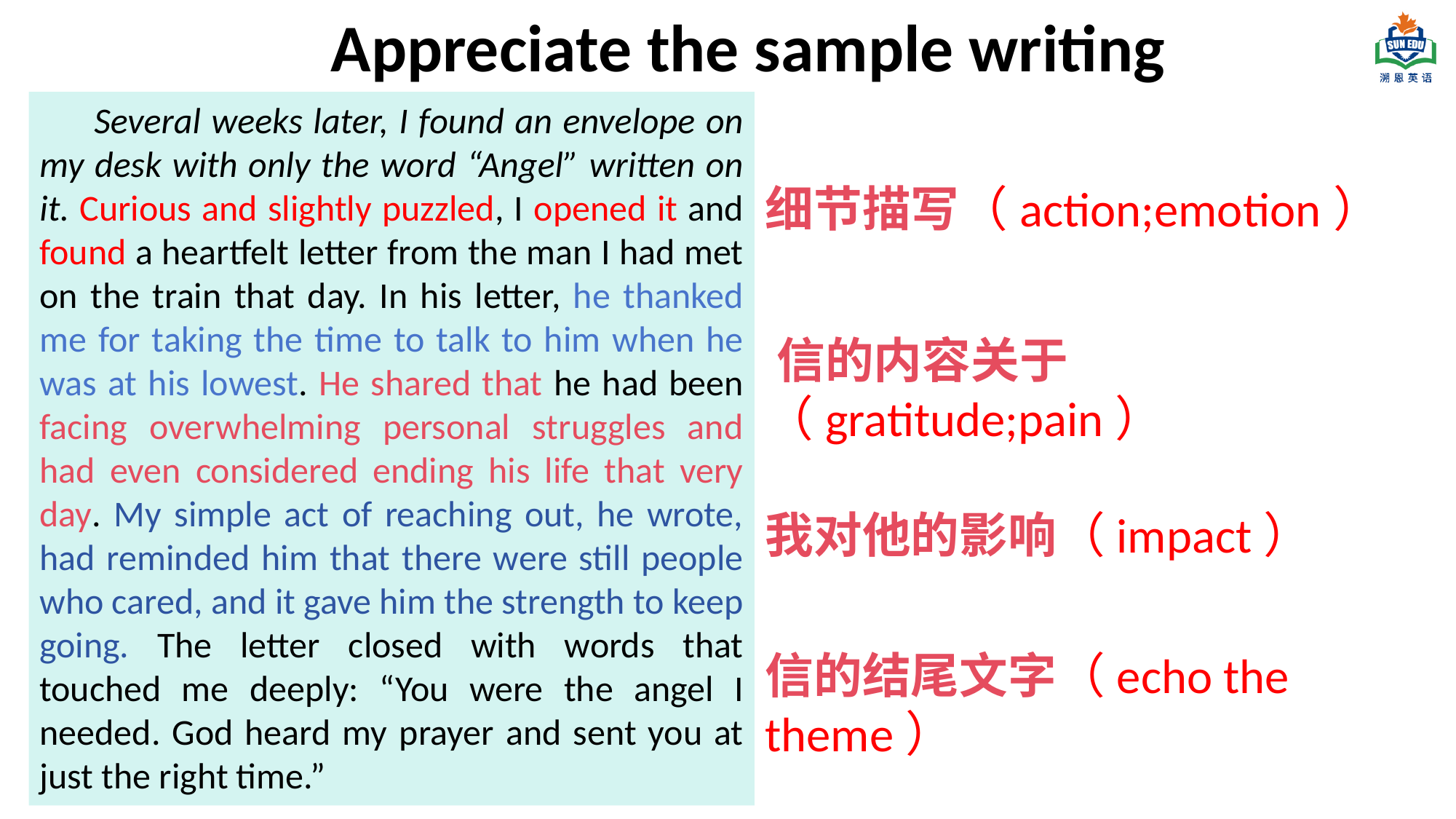

Appreciate the sample writing
Several weeks later, I found an envelope on my desk with only the word “Angel” written on it. ‌Curious and slightly puzzled, I opened it and found a heartfelt letter from the man I had met on the train that day. ‌In his letter, he thanked me for taking the time to talk to him when he was at his lowest. ‌He shared that he had been facing overwhelming personal struggles and had even considered ending his life that very day. ‌My simple act of reaching out, he wrote, had reminded him that there were still people who cared, and it gave him the strength to keep going. ‌The letter closed with words that touched me deeply: “You were the angel I needed. God heard my prayer and sent you at just the right time.”
细节描写‌（action;emotion）
‌信的内容关于（gratitude;pain）

我对他的影响（impact）
信的结尾文字（echo the  theme）